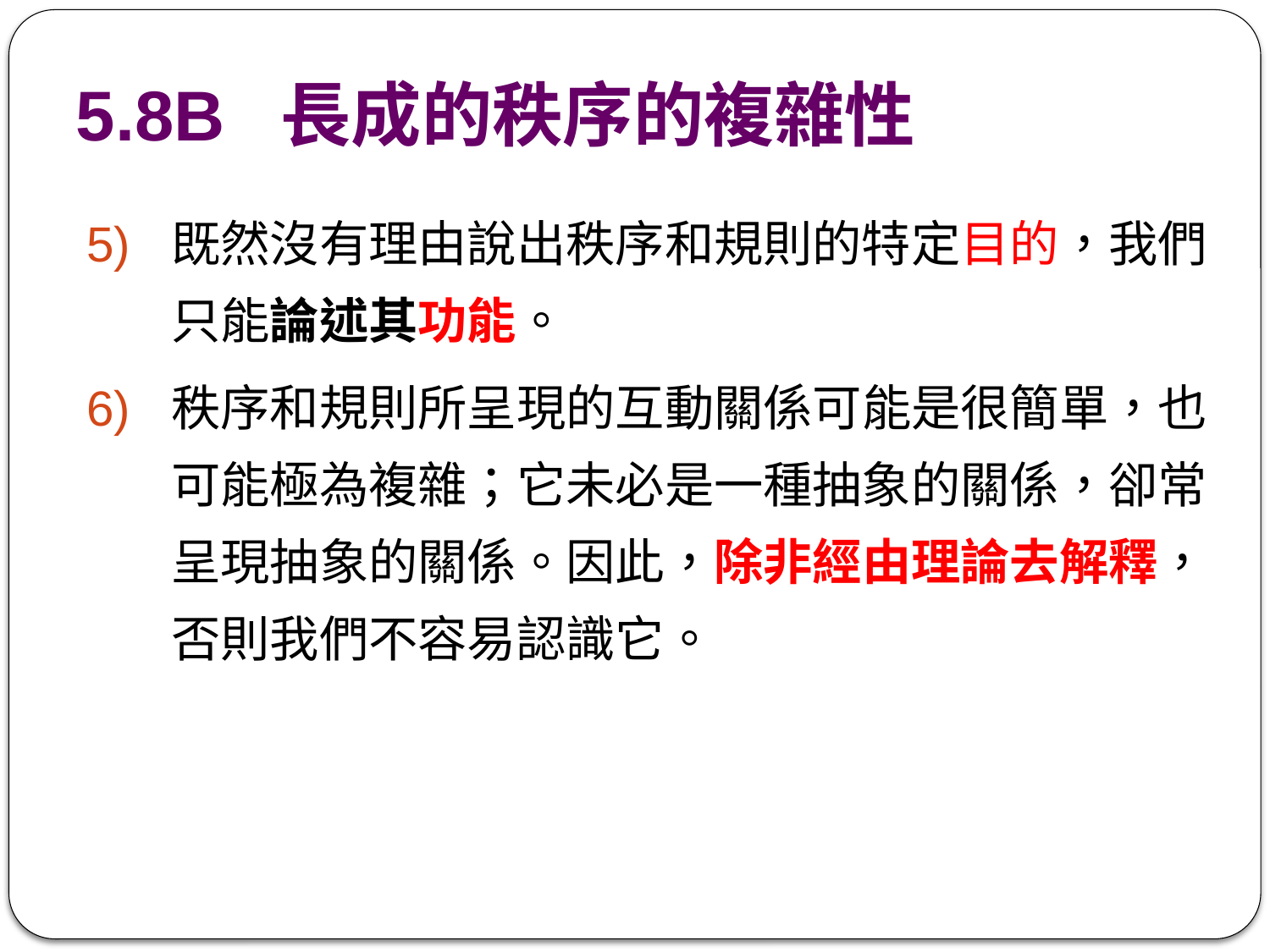

# 5.8B  長成的秩序的複雜性
既然沒有理由說出秩序和規則的特定目的，我們只能論述其功能。
秩序和規則所呈現的互動關係可能是很簡單，也可能極為複雜；它未必是一種抽象的關係，卻常呈現抽象的關係。因此，除非經由理論去解釋，否則我們不容易認識它。
53